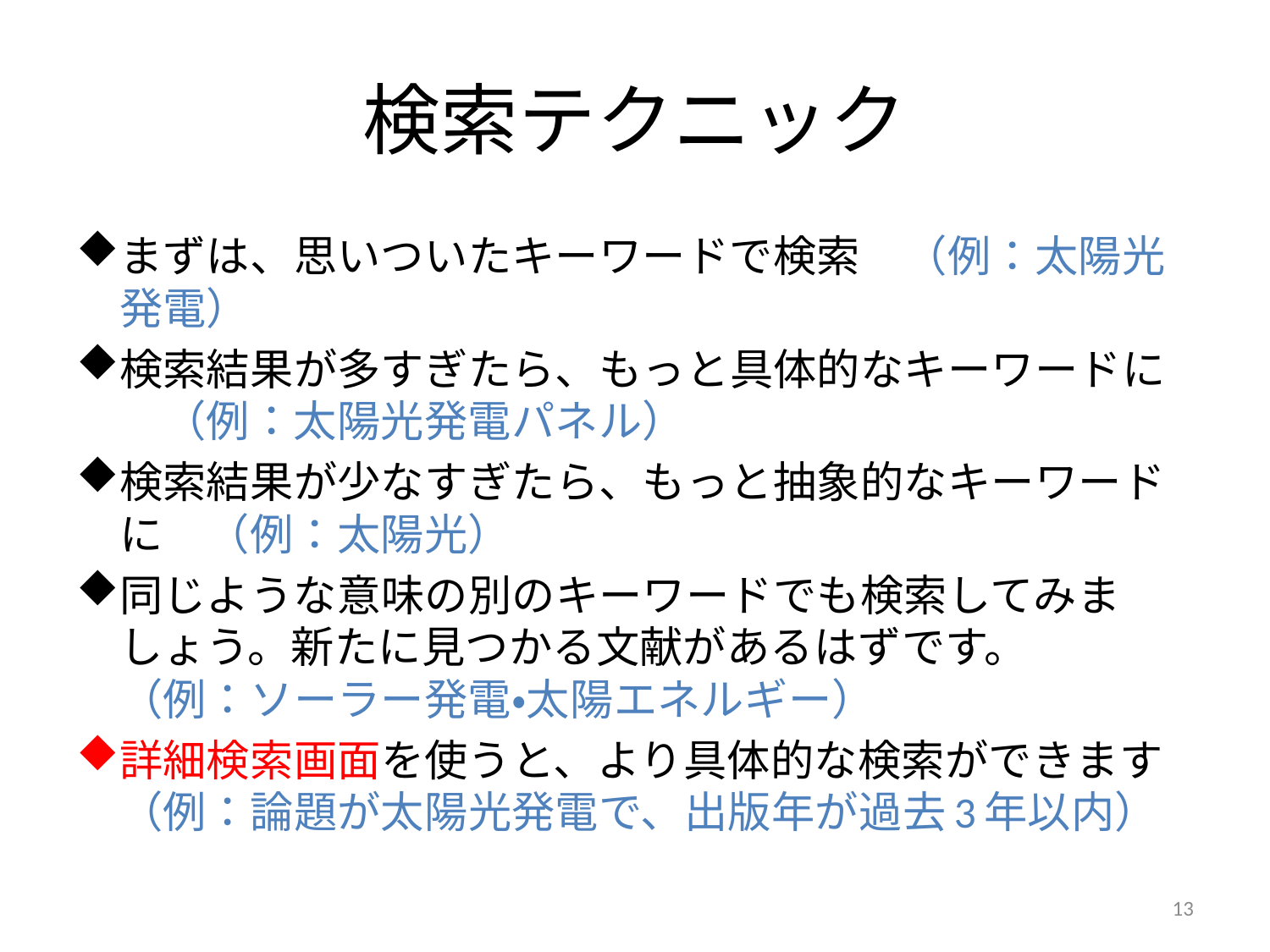

# 検索テクニック
まずは、思いついたキーワードで検索　（例：太陽光発電）
検索結果が多すぎたら、もっと具体的なキーワードに　（例：太陽光発電パネル）
検索結果が少なすぎたら、もっと抽象的なキーワードに　（例：太陽光）
同じような意味の別のキーワードでも検索してみましょう。新たに見つかる文献があるはずです。　（例：ソーラー発電・太陽エネルギー）
詳細検索画面を使うと、より具体的な検索ができます（例：論題が太陽光発電で、出版年が過去3年以内）
13